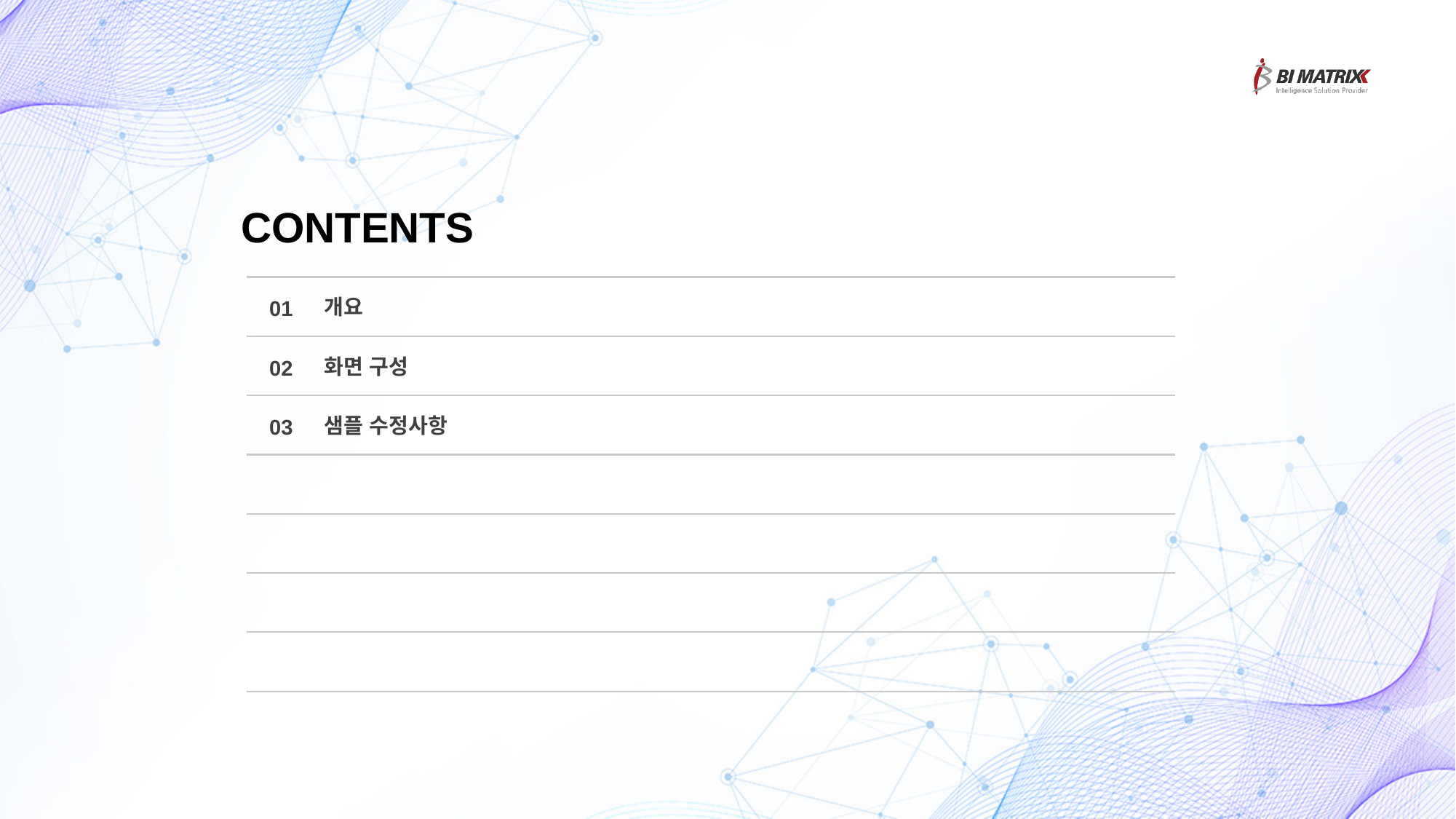

CONTENTS
개요
01
화면 구성
02
샘플 수정사항
03